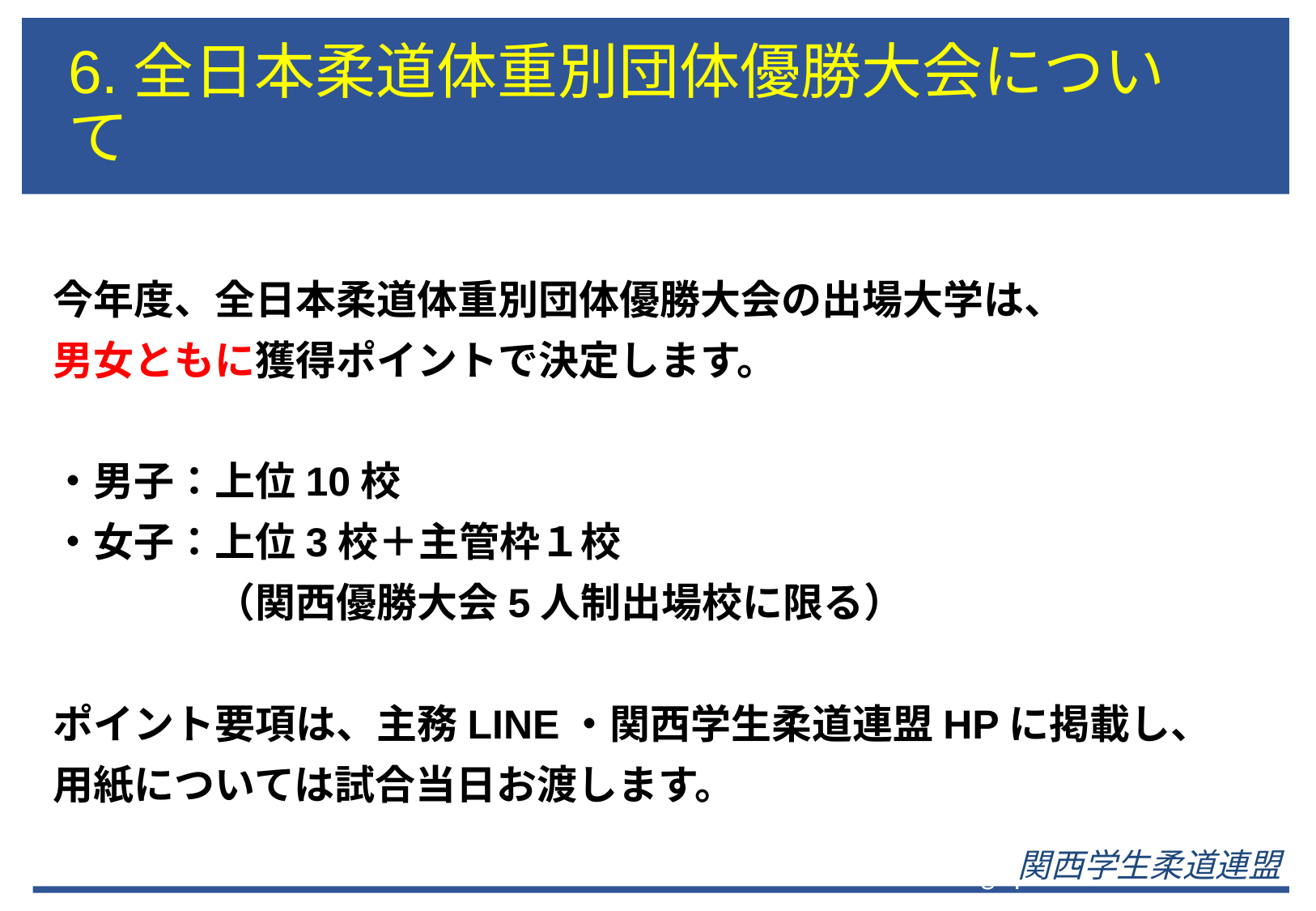

# 6.全日本柔道体重別団体優勝大会について

今年度、全日本柔道体重別団体優勝大会の出場大学は、
男女ともに獲得ポイントで決定します。

・男子：上位10校
・女子：上位3校＋主管枠１校
　　　　（関西優勝大会5人制出場校に限る）

ポイント要項は、主務LINE・関西学生柔道連盟HPに掲載し、
用紙については試合当日お渡します。

関西学生柔道連盟